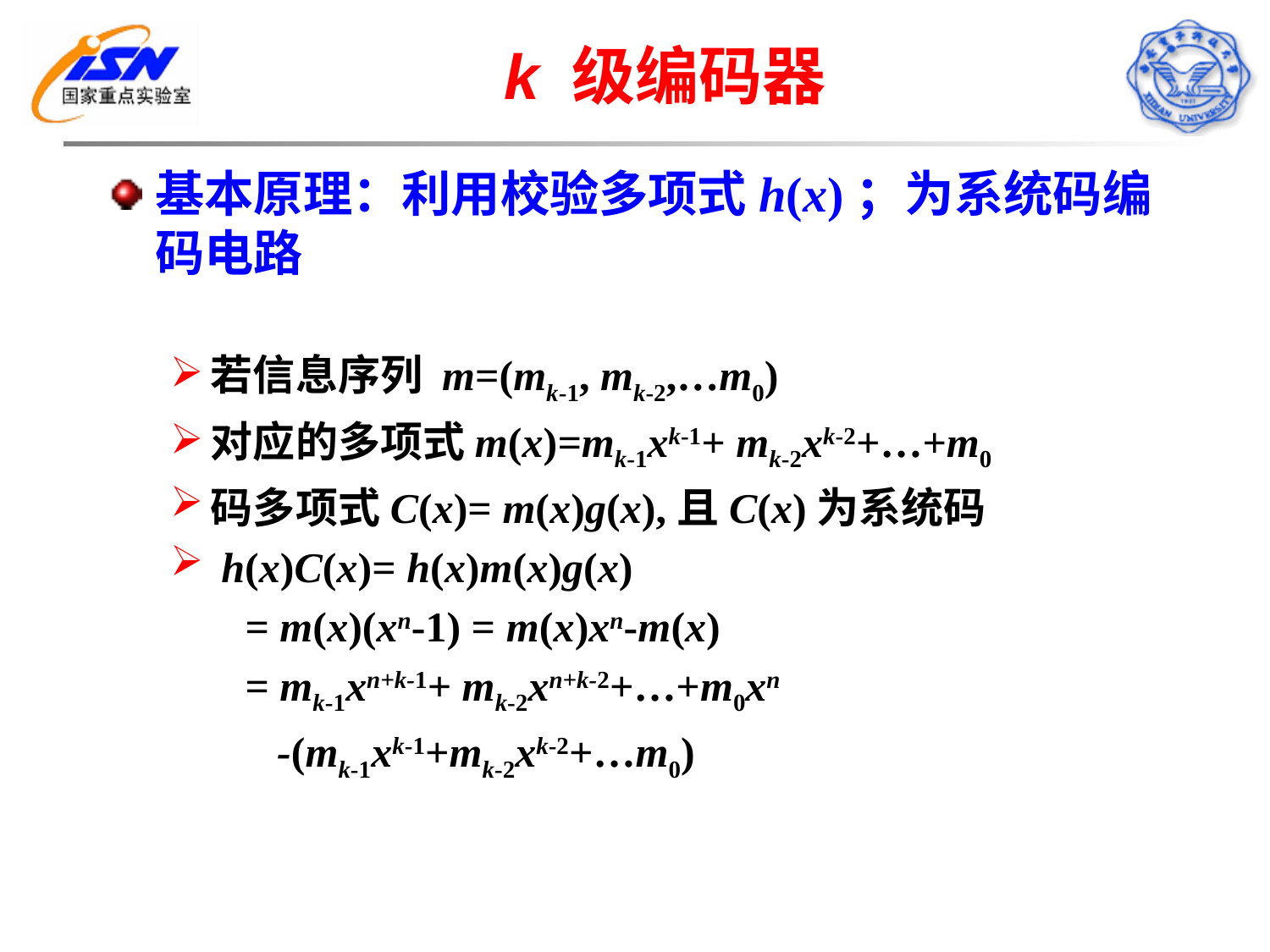

# k 级编码器
基本原理：利用校验多项式h(x)；为系统码编码电路

若信息序列 m=(mk-1, mk-2,…m0)
对应的多项式m(x)=mk-1xk-1+ mk-2xk-2+…+m0
码多项式C(x)= m(x)g(x),且C(x)为系统码
 h(x)C(x)= h(x)m(x)g(x)
             = m(x)(xn-1) = m(x)xn-m(x)
             = mk-1xn+k-1+ mk-2xn+k-2+…+m0xn
                -(mk-1xk-1+mk-2xk-2+…m0)